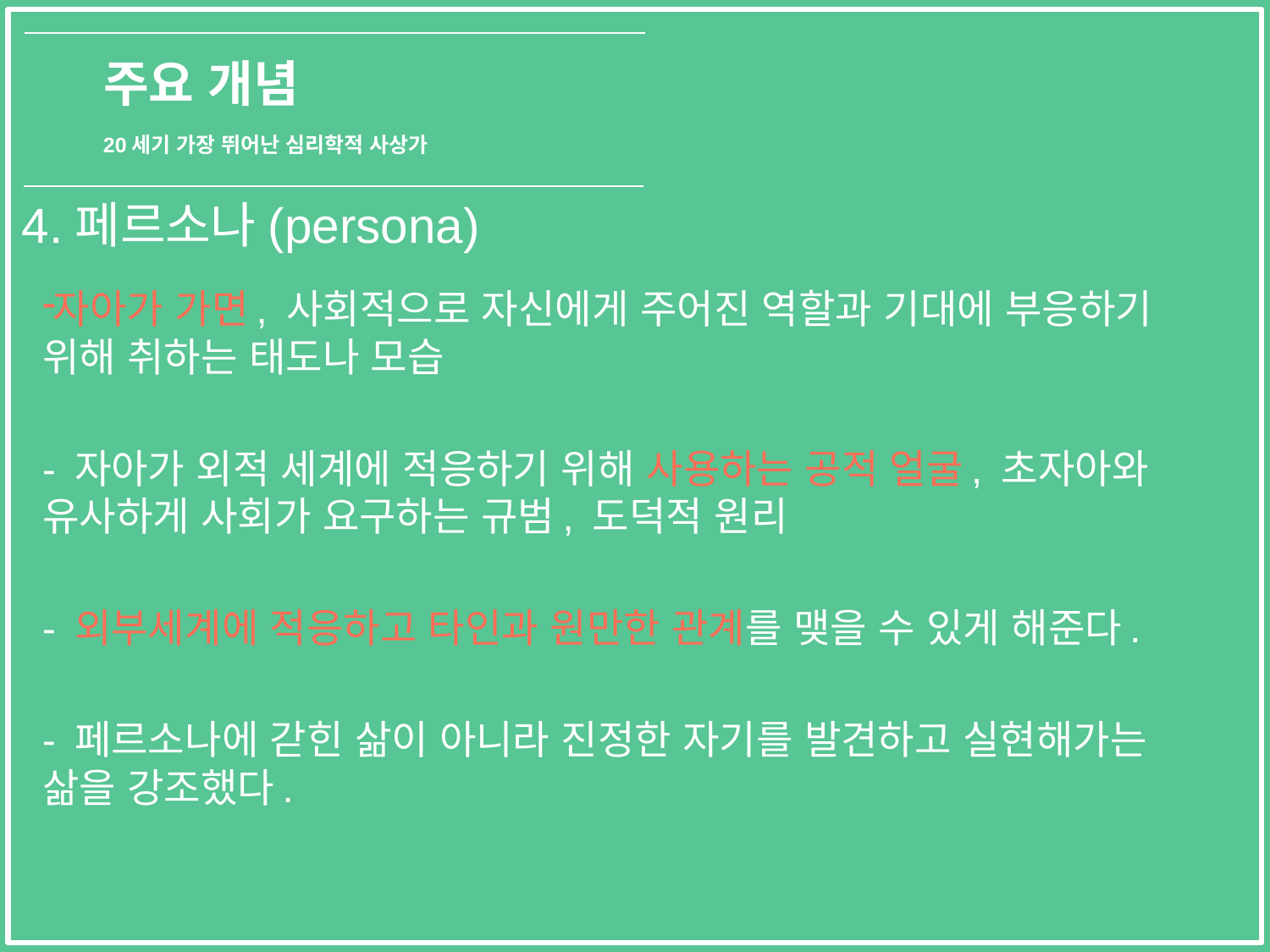

주요 개념
20세기 가장 뛰어난 심리학적 사상가
4.페르소나(persona)

자아가 가면, 사회적으로 자신에게 주어진 역할과 기대에 부응하기 위해 취하는 태도나 모습

- 자아가 외적 세계에 적응하기 위해 사용하는 공적 얼굴, 초자아와 유사하게 사회가 요구하는 규범, 도덕적 원리

- 외부세계에 적응하고 타인과 원만한 관계를 맺을 수 있게 해준다.

- 페르소나에 갇힌 삶이 아니라 진정한 자기를 발견하고 실현해가는 삶을 강조했다.